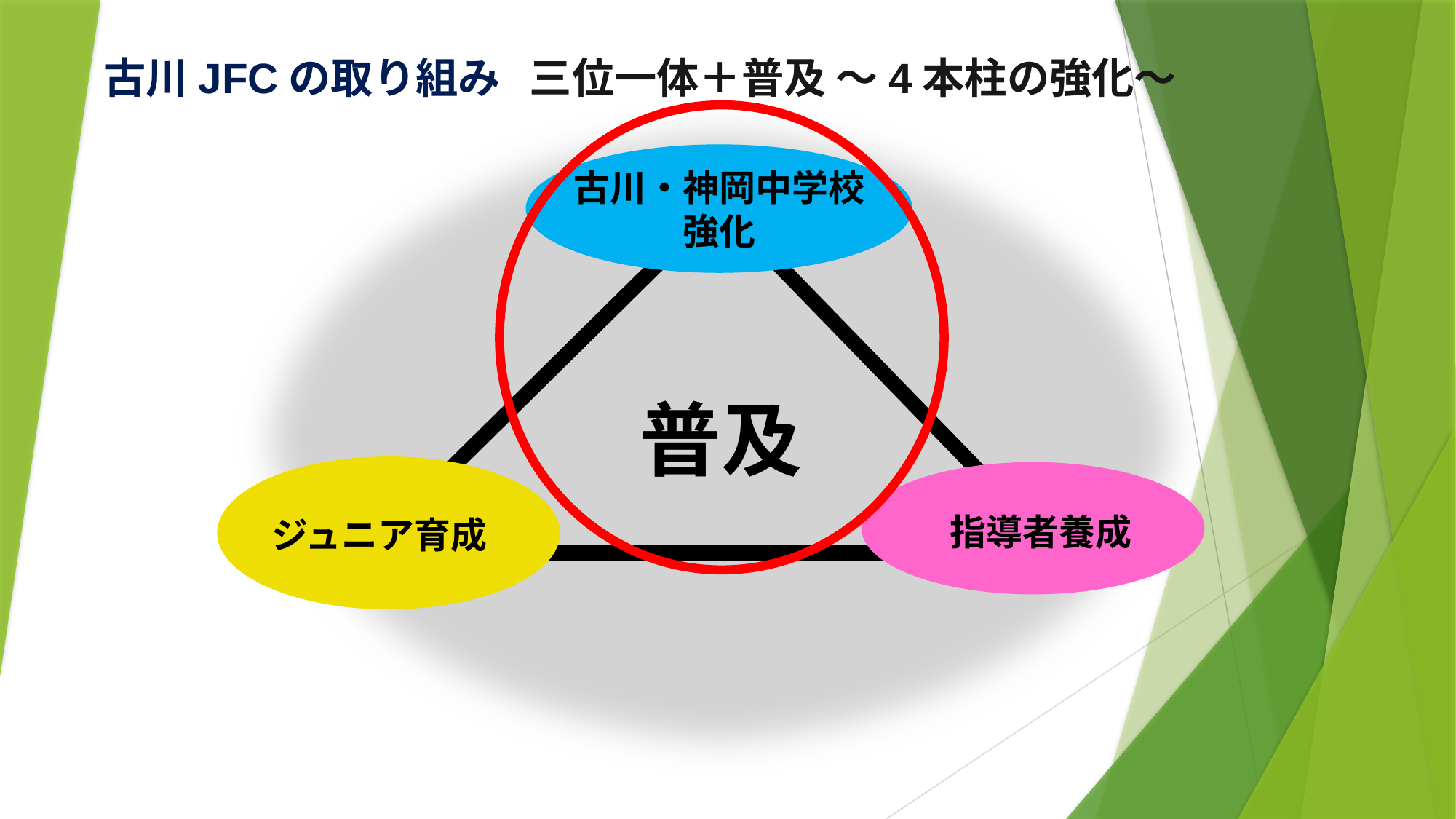

古川JFCの取り組み   三位一体＋普及 〜4本柱の強化〜
普及

古川・神岡中学校
強化
#

ジュニア育成

指導者養成